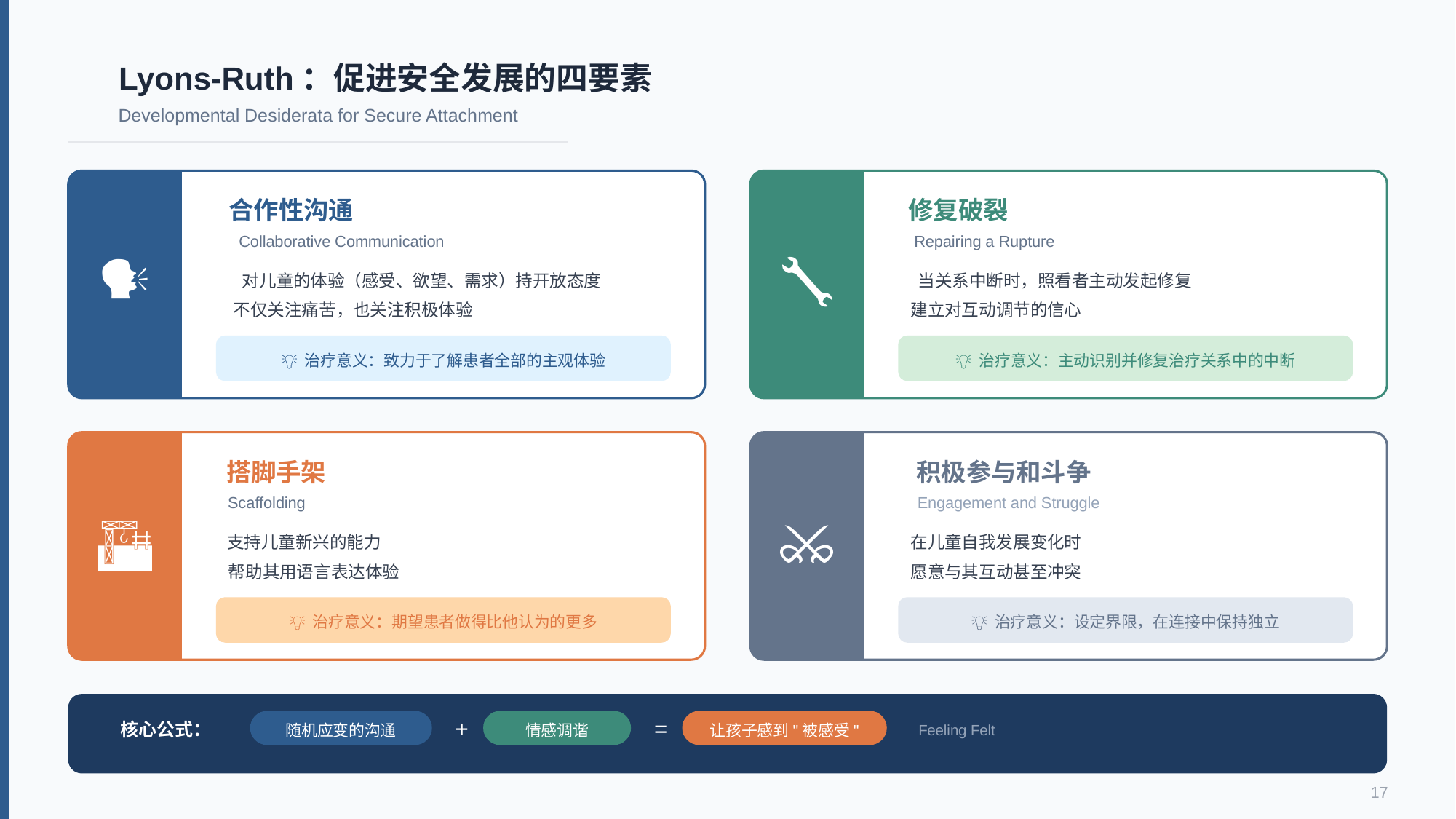

Lyons-Ruth：促进安全发展的四要素
Developmental Desiderata for Secure Attachment

合作性沟通
Collaborative Communication
🗣️
对儿童的体验（感受、欲望、需求）持开放态度
不仅关注痛苦，也关注积极体验

💡 治疗意义：致力于了解患者全部的主观体验

修复破裂
Repairing a Rupture
🔧
当关系中断时，照看者主动发起修复
建立对互动调节的信心

💡 治疗意义：主动识别并修复治疗关系中的中断

搭脚手架
Scaffolding
🏗️
支持儿童新兴的能力
帮助其用语言表达体验

💡 治疗意义：期望患者做得比他认为的更多

积极参与和斗争
Engagement and Struggle
⚔️
在儿童自我发展变化时
愿意与其互动甚至冲突

💡 治疗意义：设定界限，在连接中保持独立

+
=
随机应变的沟通
情感调谐
让孩子感到"被感受"
Feeling Felt
核心公式：
17